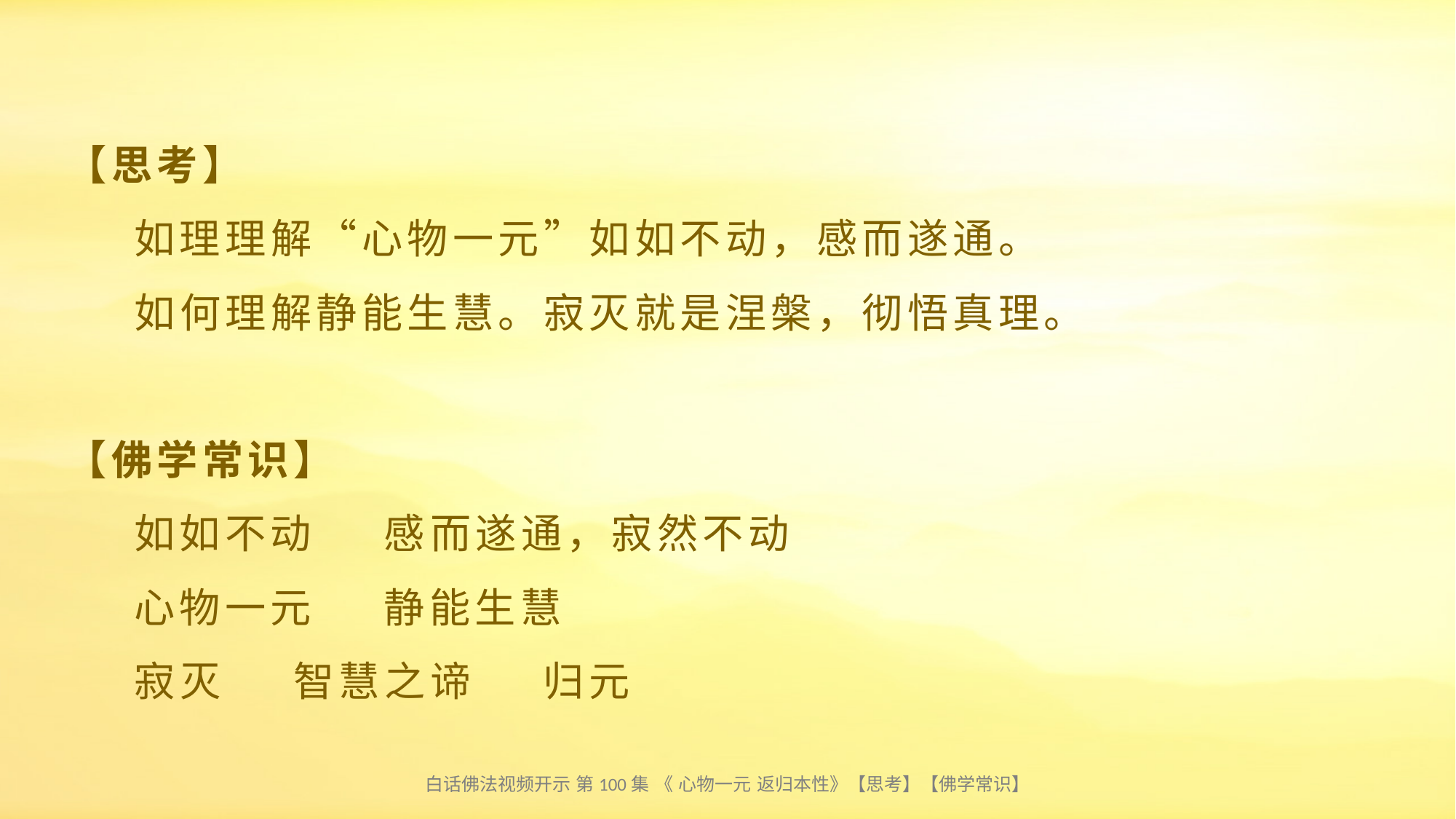

# 【思考】 如理理解“心物一元”如如不动，感而遂通。 如何理解静能生慧。寂灭就是涅槃，彻悟真理。 【佛学常识】 如如不动     感而遂通，寂然不动 心物一元     静能生慧 寂灭     智慧之谛     归元
白话佛法视频开示 第100集 《 心物一元 返归本性》【思考】【佛学常识】